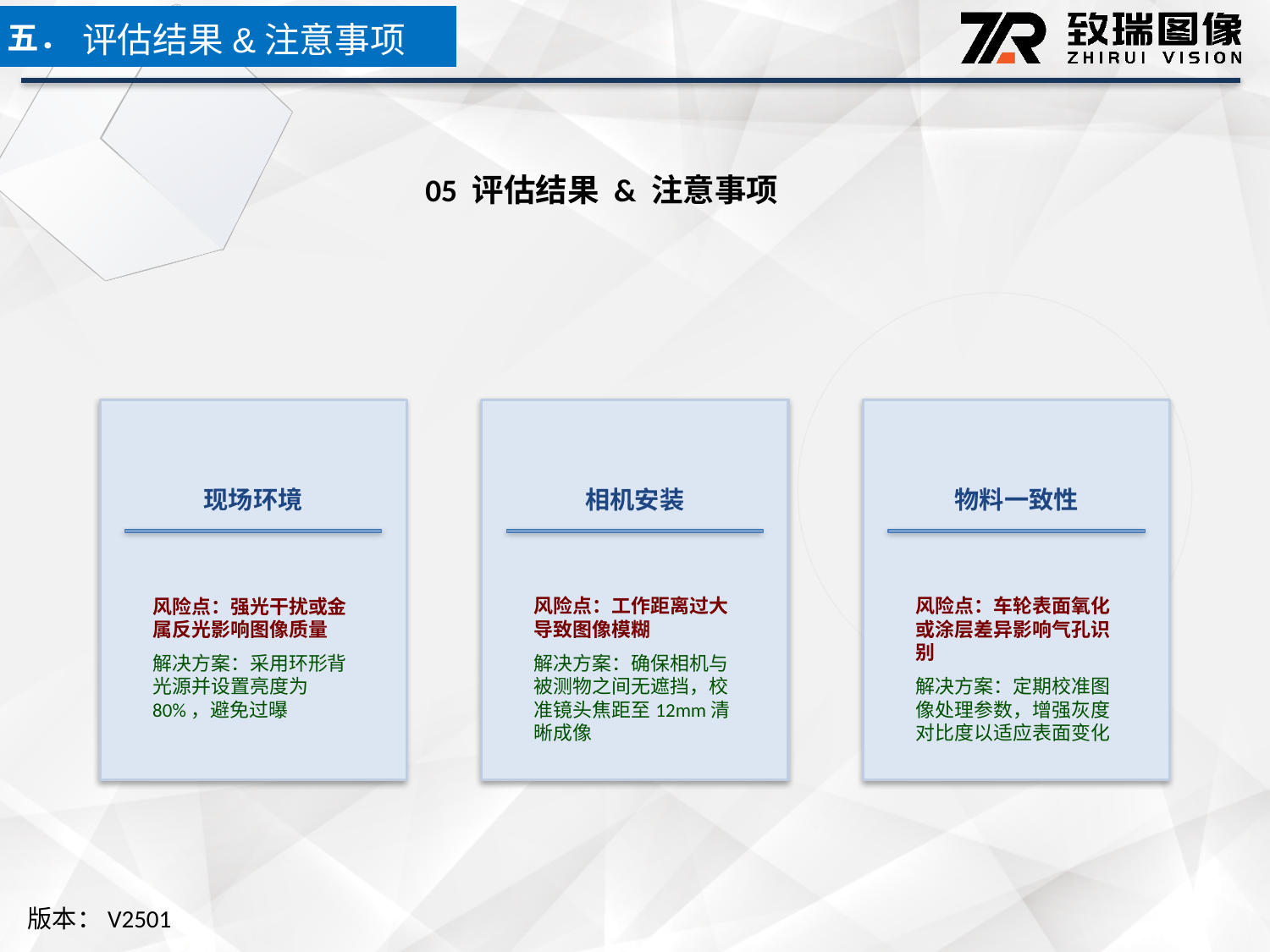

五．
评估结果&注意事项

05 评估结果 & 注意事项

现场环境

相机安装

物料一致性

风险点：强光干扰或金属反光影响图像质量
解决方案：采用环形背光源并设置亮度为80%，避免过曝

风险点：工作距离过大导致图像模糊
解决方案：确保相机与被测物之间无遮挡，校准镜头焦距至12mm清晰成像

风险点：车轮表面氧化或涂层差异影响气孔识别
解决方案：定期校准图像处理参数，增强灰度对比度以适应表面变化